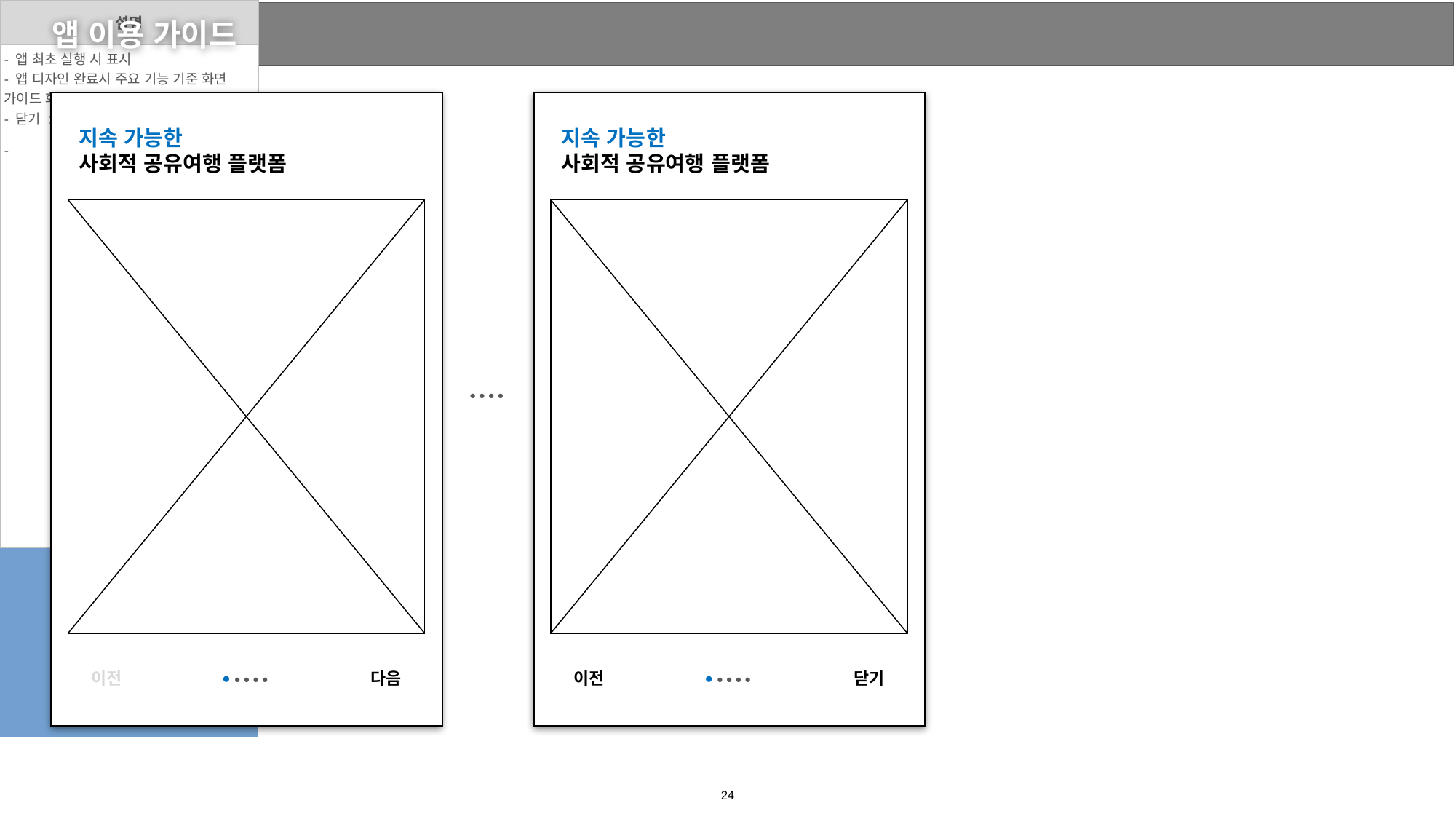

앱 이용 가이드
| 설명 |  |  |
| --- | --- | --- |
| - 앱 최초 실행 시 표시 - 앱 디자인 완료시 주요 기능 기준 화면 가이드 화면 정의 - 닫기 : 이전 화면 으로 이동 - |  |  |
|  |  |  |
|  |  |  |
|  |  |  |
|  |  |  |
|  |  |  |
|  |  |  |
|  |  |  |
|  |  |  |
|  |  |  |
| 참고 |  |  |
| 설계서 완료시 주요 기능 및 Key Message Title 정의기준 이용가이드 제시 - 트래블코업 Biz 모델 + 혜택 정보 등 내용으로 작성 |  |  |

지속 가능한
사회적 공유여행 플랫폼
지속 가능한
사회적 공유여행 플랫폼

● ● ● ●
이전
다음
이전
닫기
● ● ● ● ●
● ● ● ● ●
24